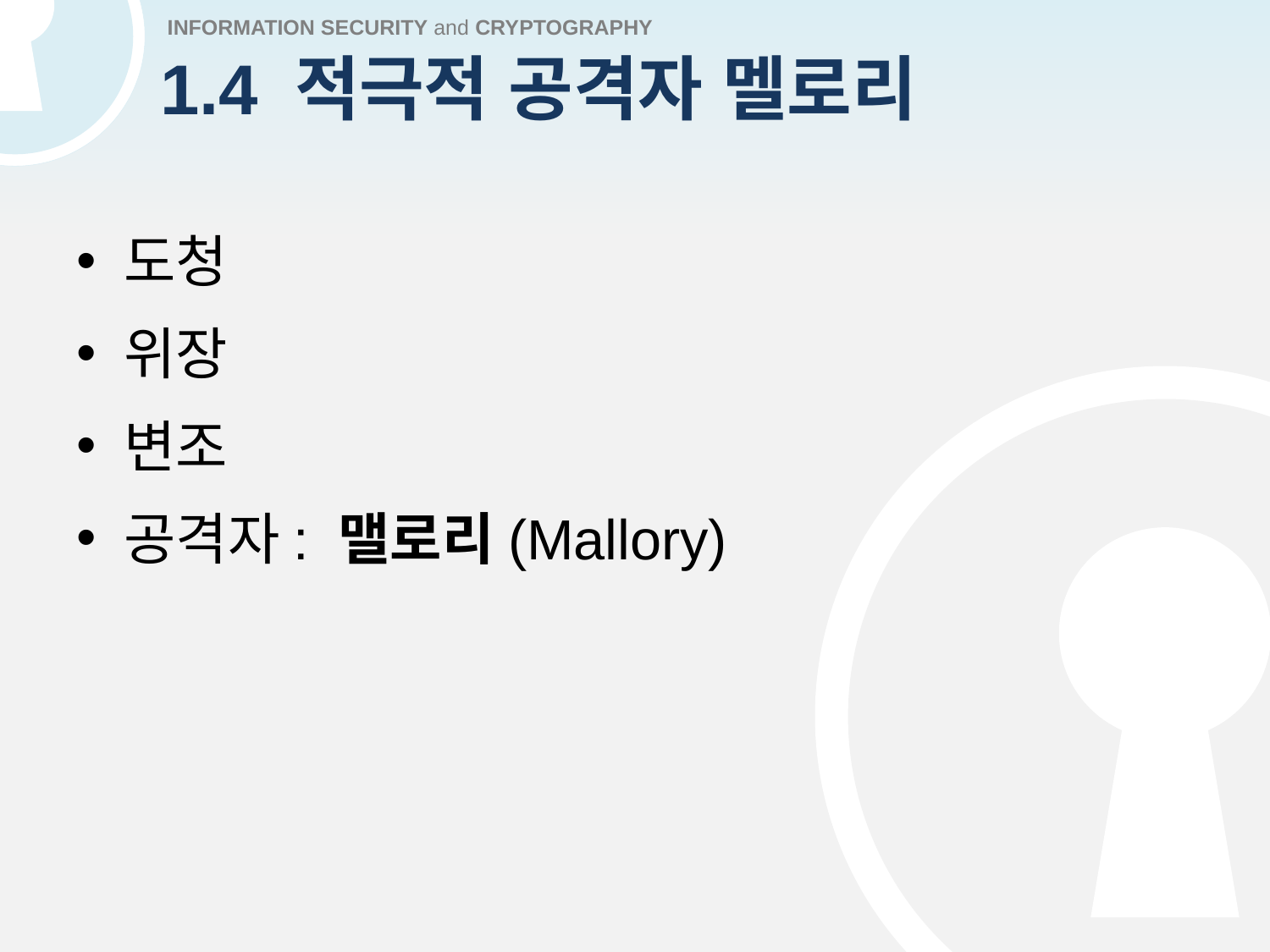

# 1.4 적극적 공격자 멜로리
도청
위장
변조
공격자: 맬로리(Mallory)